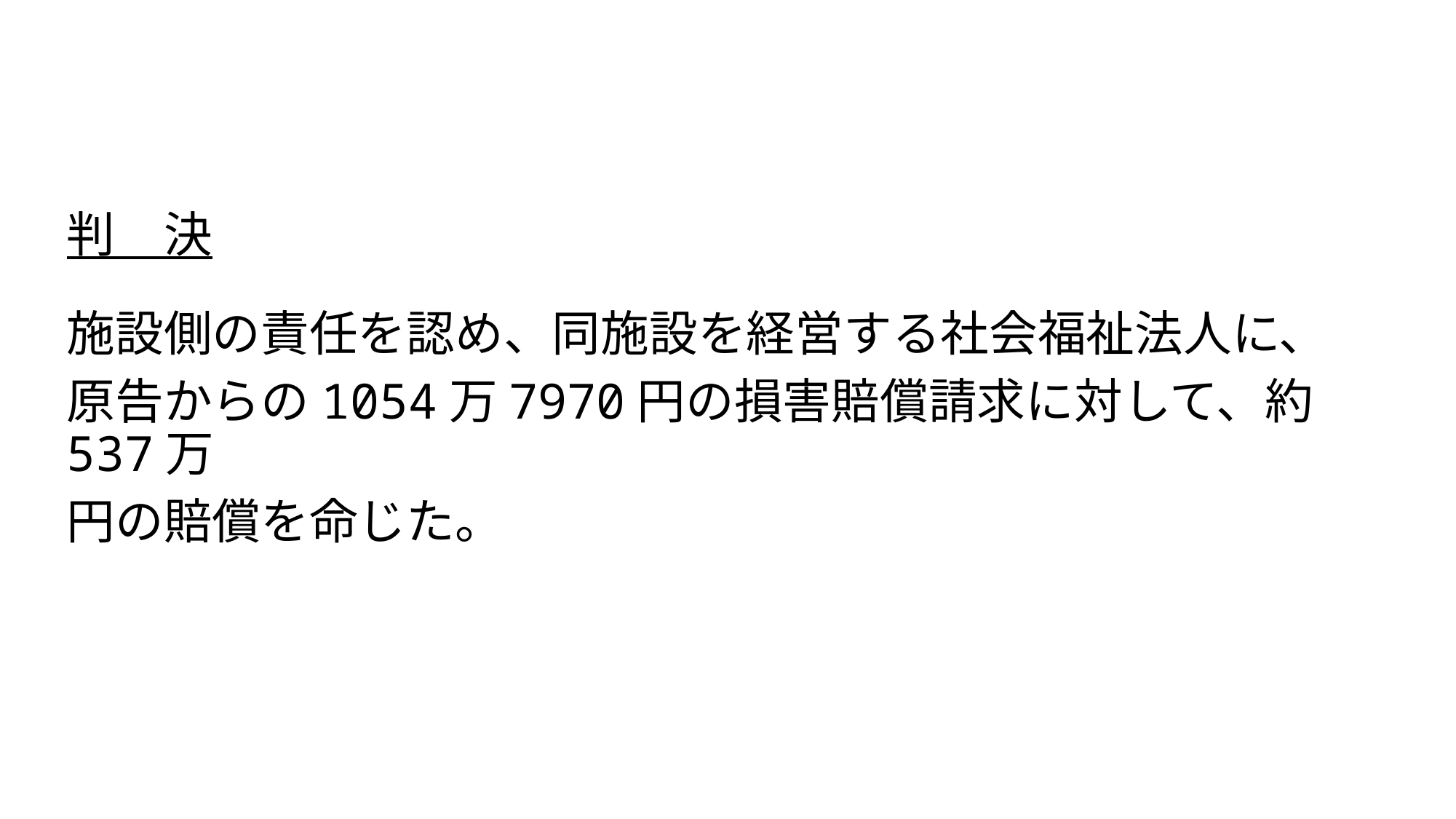

判　決

施設側の責任を認め、同施設を経営する社会福祉法人に、
原告からの1054万7970円の損害賠償請求に対して、約537万
円の賠償を命じた。